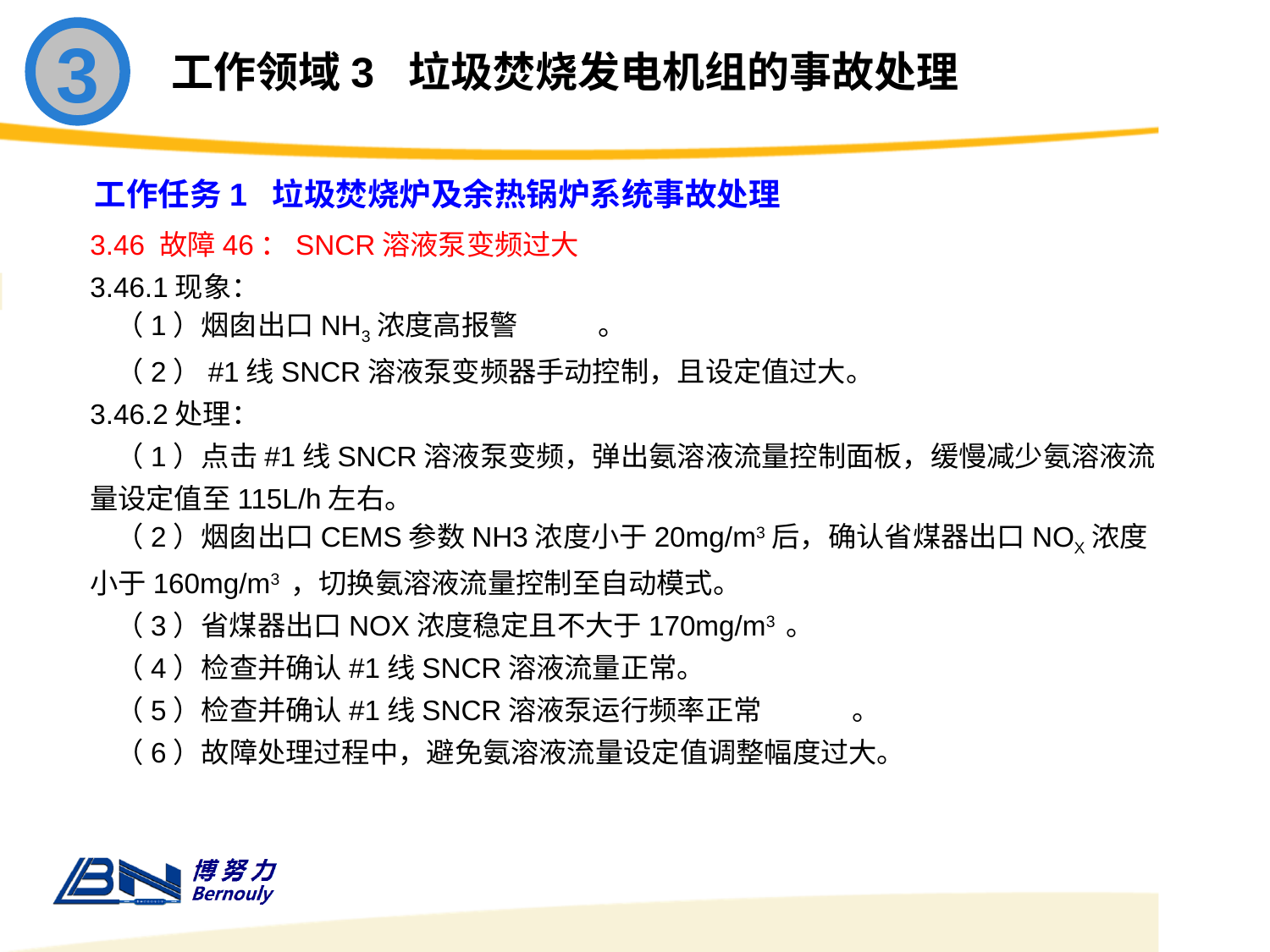

3
工作领域3  垃圾焚烧发电机组的事故处理
工作任务1  垃圾焚烧炉及余热锅炉系统事故处理
3.46 故障46：SNCR溶液泵变频过大
3.46.1现象：
   （1）烟囱出口NH3浓度高报警	。
   （2）#1线SNCR溶液泵变频器手动控制，且设定值过大。
3.46.2处理：
   （1）点击#1线SNCR溶液泵变频，弹出氨溶液流量控制面板，缓慢减少氨溶液流量设定值至115L/h左右。
   （2）烟囱出口CEMS参数NH3浓度小于20mg/m3后，确认省煤器出口NOX浓度小于160mg/m3 ，切换氨溶液流量控制至自动模式。
   （3）省煤器出口NOX浓度稳定且不大于170mg/m3 。
   （4）检查并确认#1线SNCR溶液流量正常。
   （5）检查并确认#1线SNCR溶液泵运行频率正常	。
   （6）故障处理过程中，避免氨溶液流量设定值调整幅度过大。